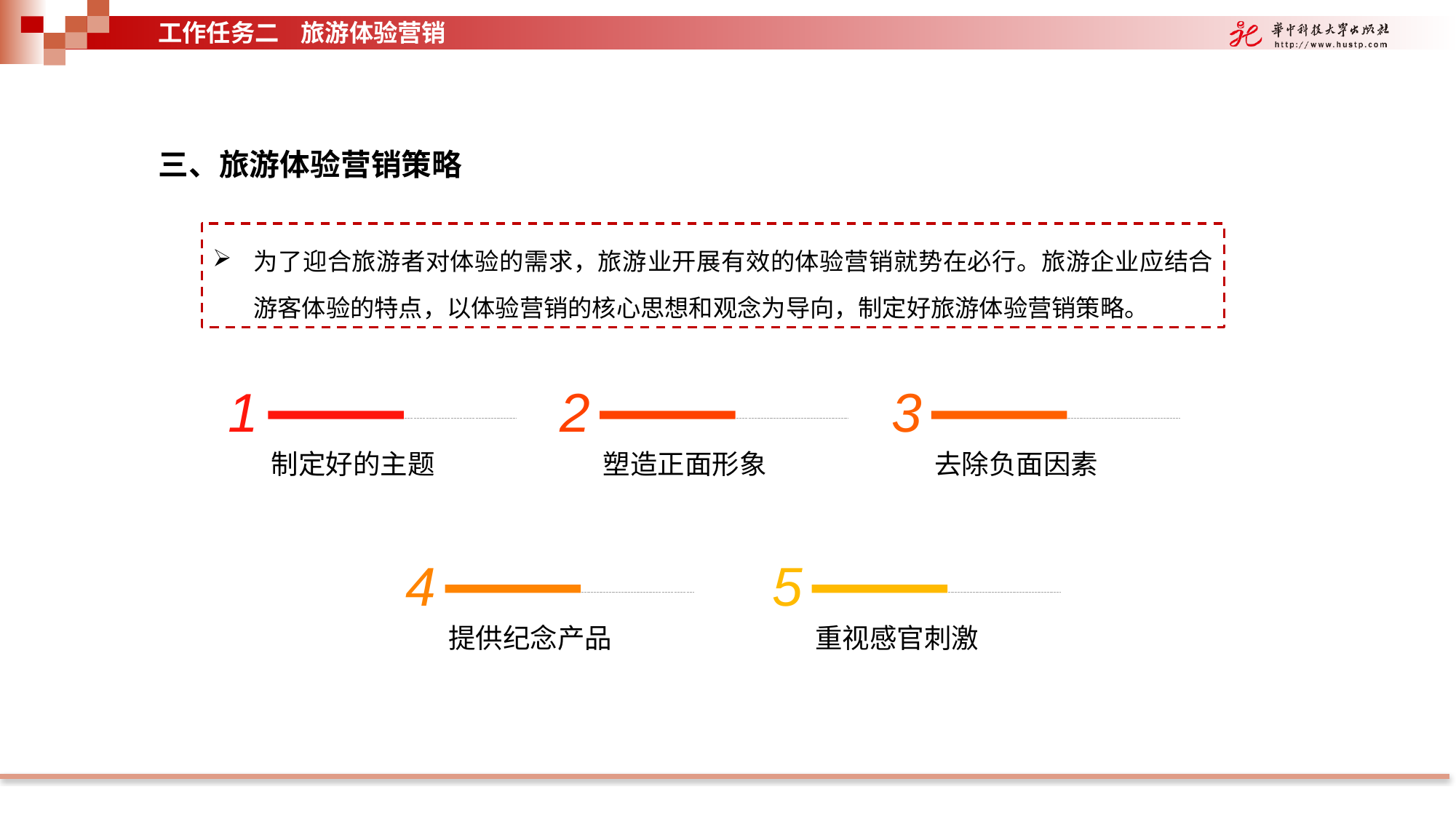

工作任务二    旅游体验营销
三、旅游体验营销策略
为了迎合旅游者对体验的需求，旅游业开展有效的体验营销就势在必行。旅游企业应结合游客体验的特点，以体验营销的核心思想和观念为导向，制定好旅游体验营销策略。
1
2
3

制定好的主题
塑造正面形象
去除负面因素
4
5

提供纪念产品
重视感官刺激